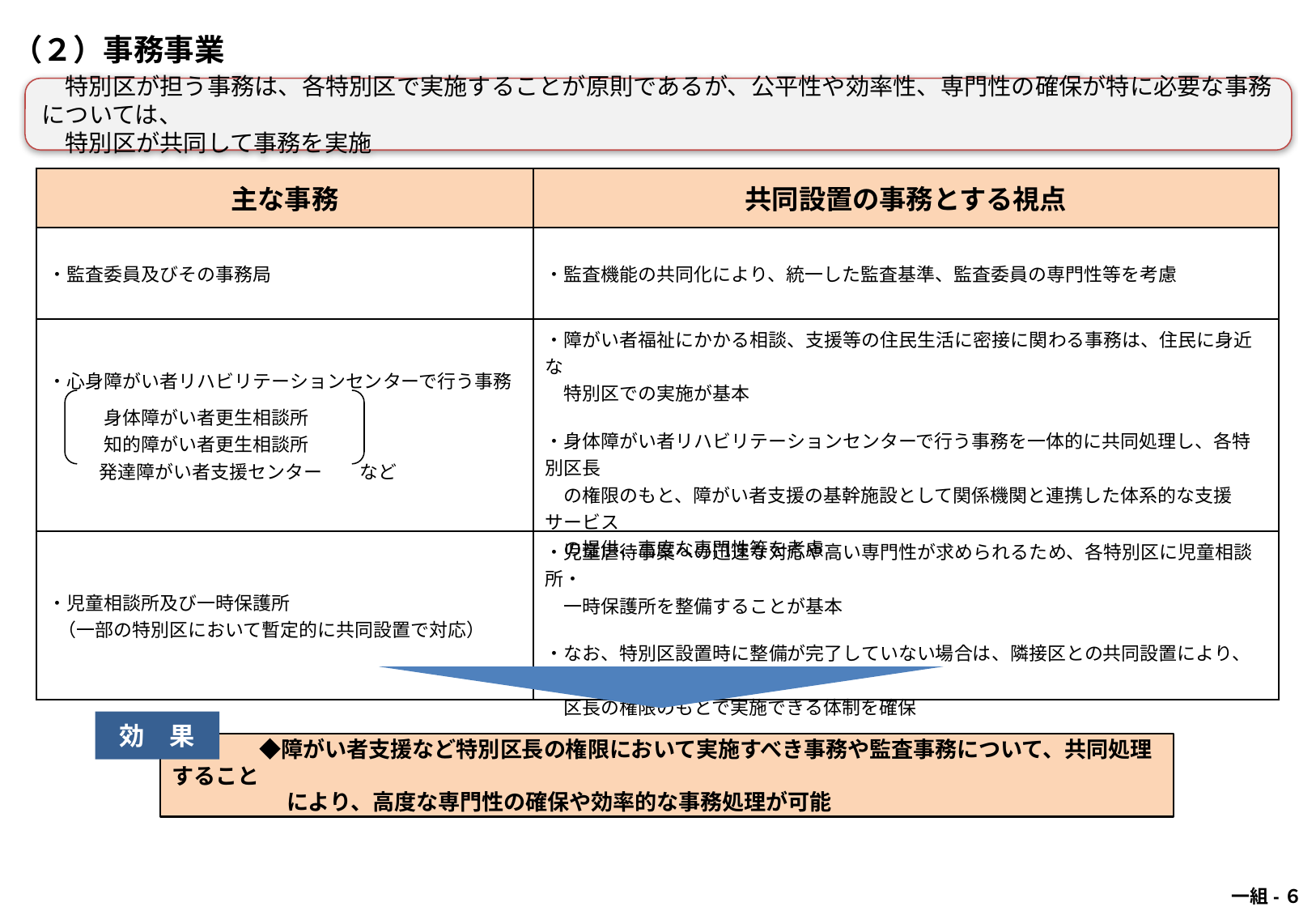

（２）事務事業
　特別区が担う事務は、各特別区で実施することが原則であるが、公平性や効率性、専門性の確保が特に必要な事務については、
　特別区が共同して事務を実施
| 主な事務 | 共同設置の事務とする視点 |
| --- | --- |
| ・監査委員及びその事務局 | ・監査機能の共同化により、統一した監査基準、監査委員の専門性等を考慮 |
| ・心身障がい者リハビリテーションセンターで行う事務 　　　身体障がい者更生相談所 　　　知的障がい者更生相談所 　 　発達障がい者支援センター　　など | ・障がい者福祉にかかる相談、支援等の住民生活に密接に関わる事務は、住民に身近な 　特別区での実施が基本 ・身体障がい者リハビリテーションセンターで行う事務を一体的に共同処理し、各特別区長 　の権限のもと、障がい者支援の基幹施設として関係機関と連携した体系的な支援サービス 　の提供、高度な専門性等を考慮 |
| ・児童相談所及び一時保護所 （一部の特別区において暫定的に共同設置で対応） | ・児童虐待事案への迅速な対応や高い専門性が求められるため、各特別区に児童相談所・ 　一時保護所を整備することが基本 ・なお、特別区設置時に整備が完了していない場合は、隣接区との共同設置により、特別 　区長の権限のもとで実施できる体制を確保 |

効　果
　　　　◆障がい者支援など特別区長の権限において実施すべき事務や監査事務について、共同処理すること
　　　　　 により、高度な専門性の確保や効率的な事務処理が可能
 一組-６